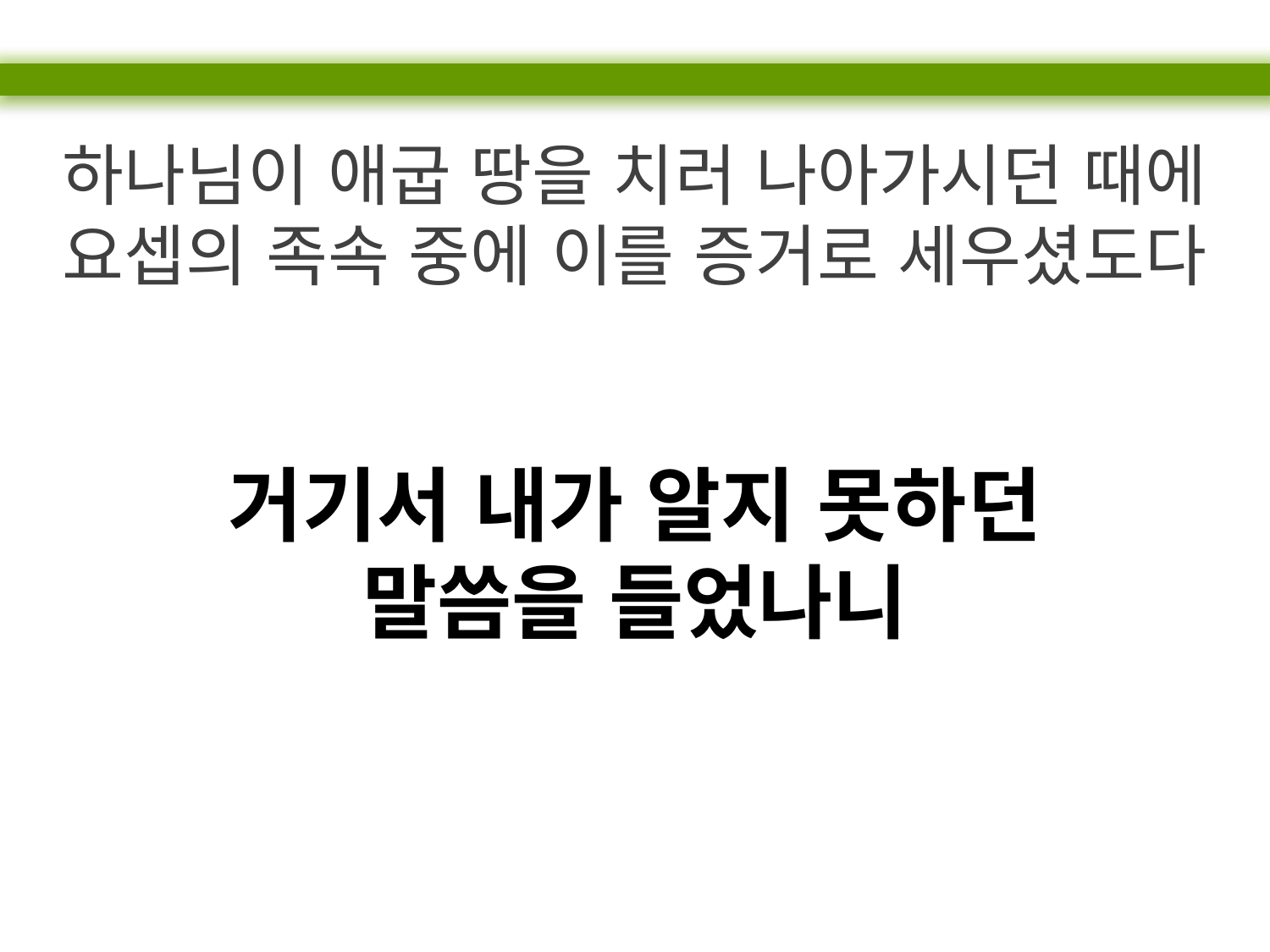

하나님이 애굽 땅을 치러 나아가시던 때에
요셉의 족속 중에 이를 증거로 세우셨도다
거기서 내가 알지 못하던
말씀을 들었나니